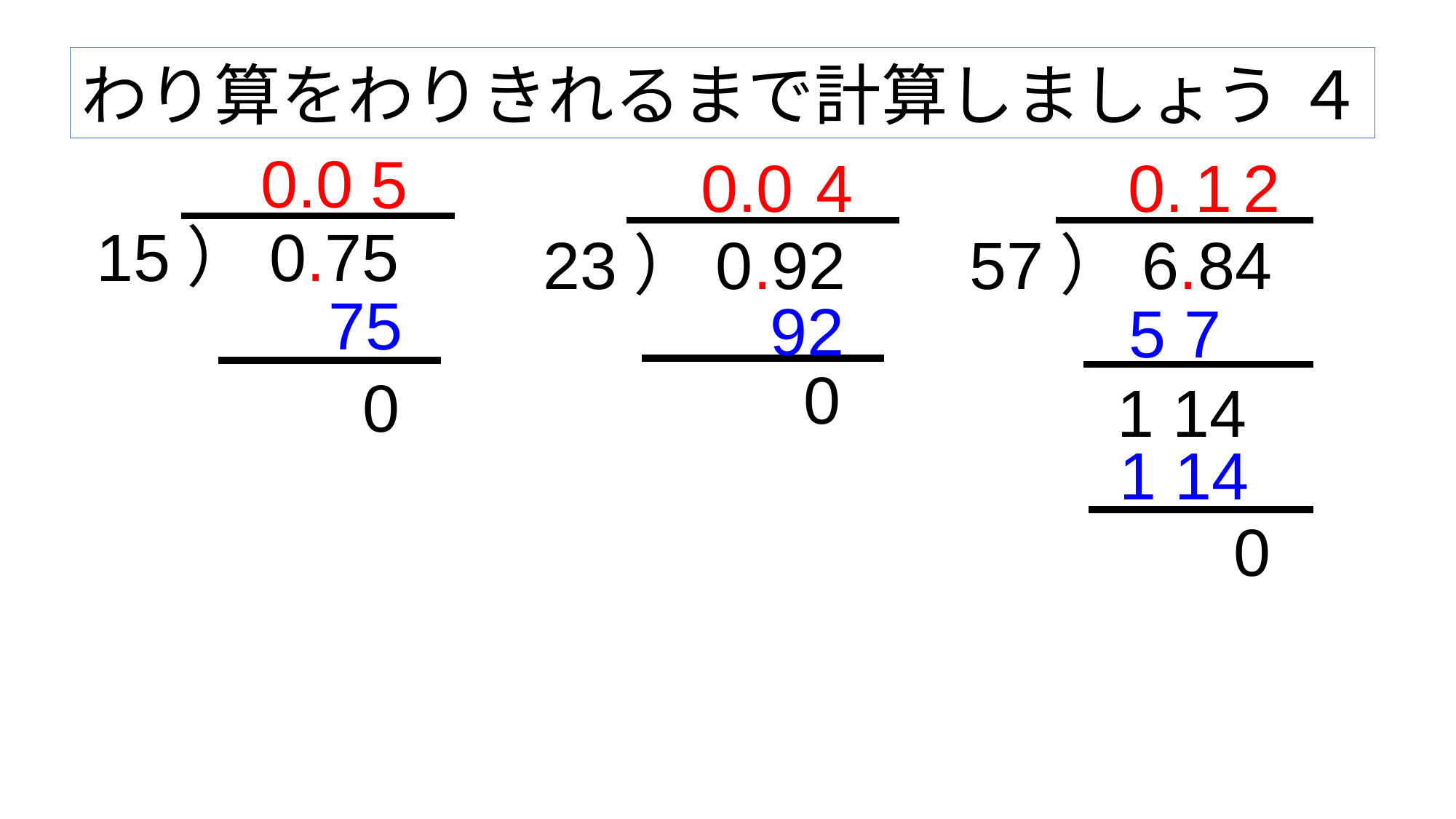

わり算をわりきれるまで計算しましょう ４
0.0
5
0.0
4
0.
1
2
15）0.75
23）0.92
57）6.84
75
92
5 7
0
0
1 14
1 14
0